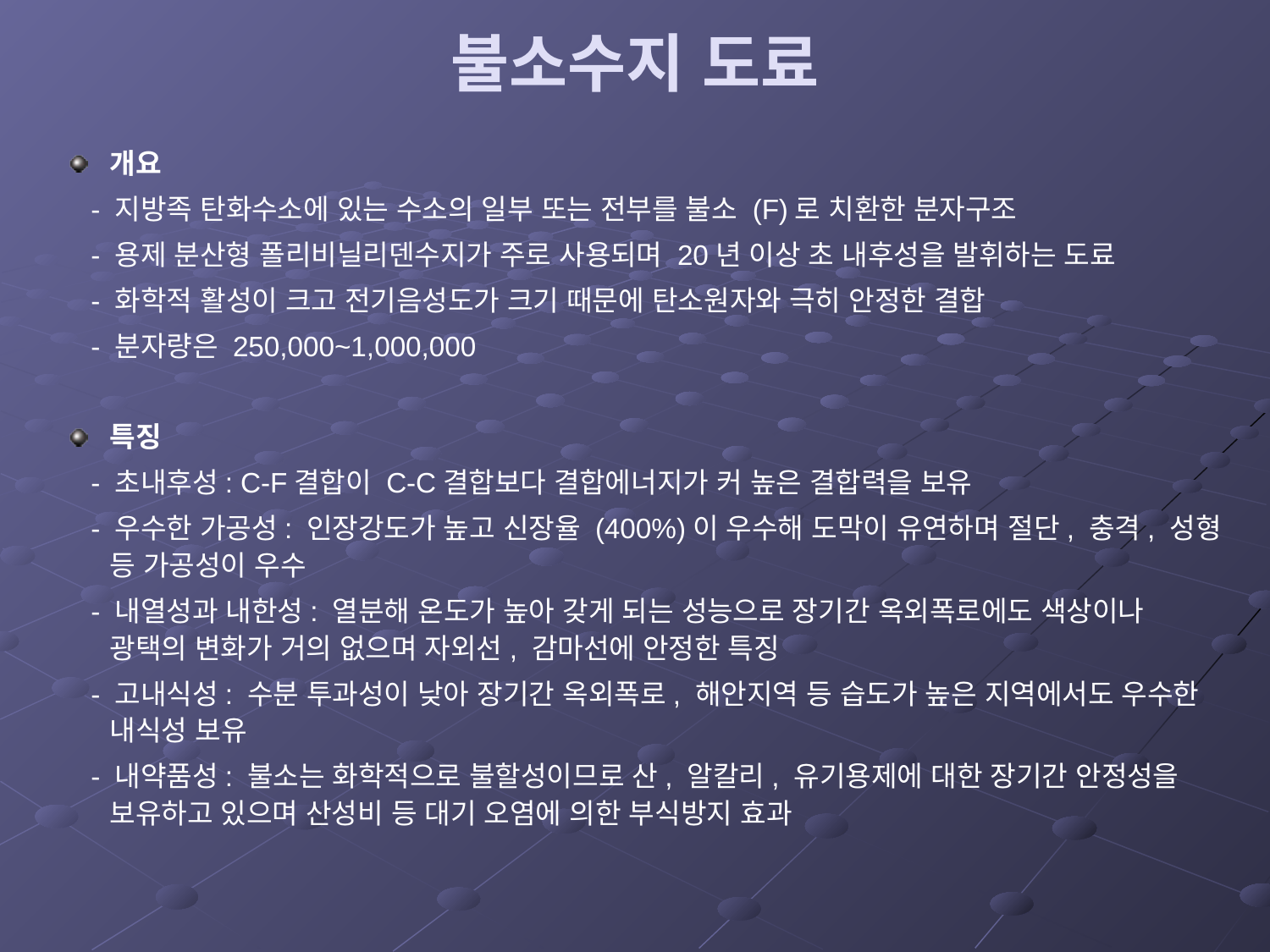

# 불소수지 도료
개요
   - 지방족 탄화수소에 있는 수소의 일부 또는 전부를 불소 (F)로 치환한 분자구조
   - 용제 분산형 폴리비닐리덴수지가 주로 사용되며 20년 이상 초 내후성을 발휘하는 도료
   - 화학적 활성이 크고 전기음성도가 크기 때문에 탄소원자와 극히 안정한 결합
   - 분자량은 250,000~1,000,000

특징
   - 초내후성: C-F결합이 C-C결합보다 결합에너지가 커 높은 결합력을 보유
   - 우수한 가공성: 인장강도가 높고 신장율 (400%)이 우수해 도막이 유연하며 절단, 충격, 성형 등 가공성이 우수
   - 내열성과 내한성: 열분해 온도가 높아 갖게 되는 성능으로 장기간 옥외폭로에도 색상이나 광택의 변화가 거의 없으며 자외선, 감마선에 안정한 특징
   - 고내식성: 수분 투과성이 낮아 장기간 옥외폭로, 해안지역 등 습도가 높은 지역에서도 우수한 내식성 보유
   - 내약품성: 불소는 화학적으로 불할성이므로 산, 알칼리, 유기용제에 대한 장기간 안정성을 보유하고 있으며 산성비 등 대기 오염에 의한 부식방지 효과